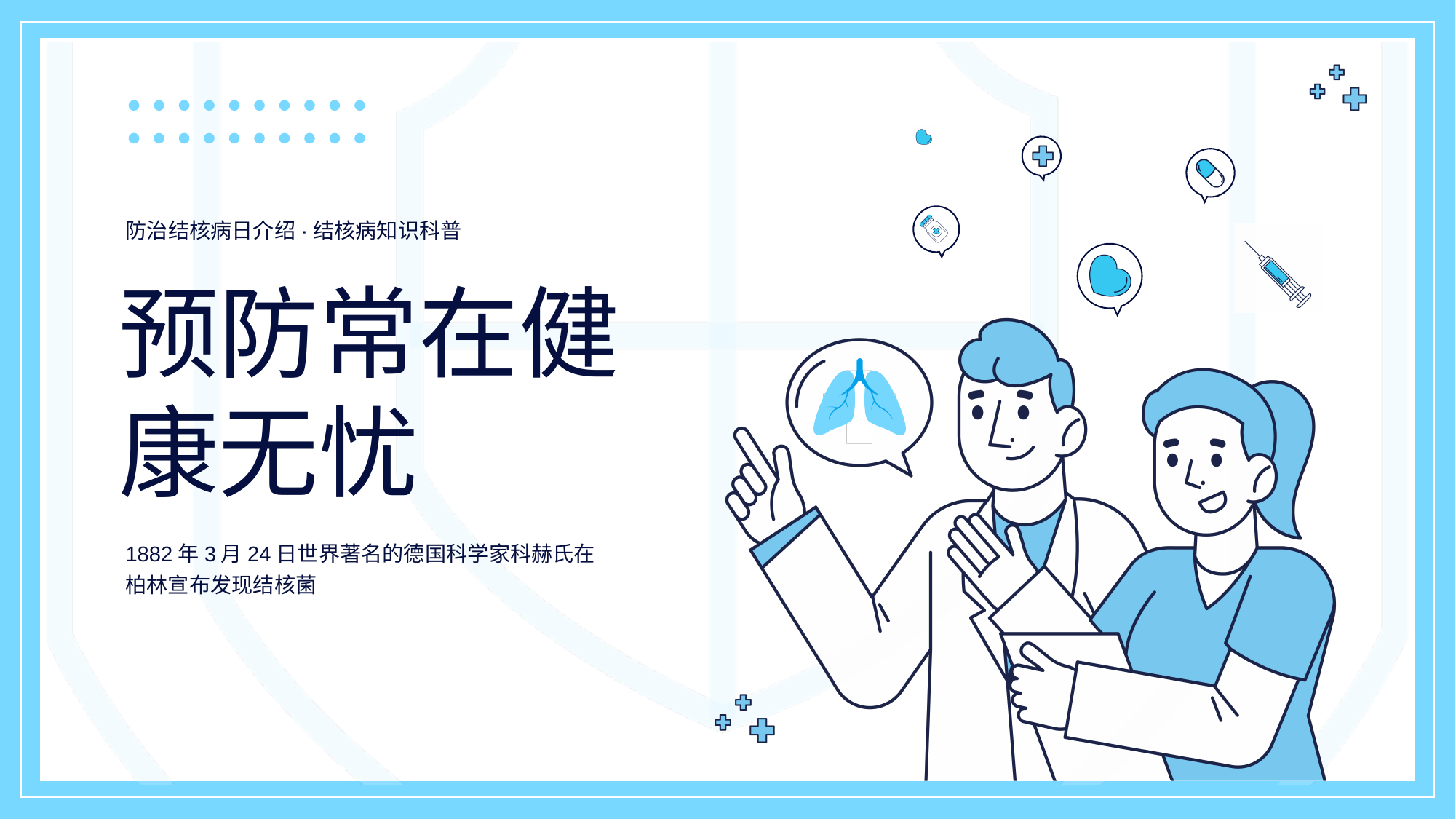

防治结核病日介绍·结核病知识科普
预防常在健康无忧
1882年3月24日世界著名的德国科学家科赫氏在柏林宣布发现结核菌